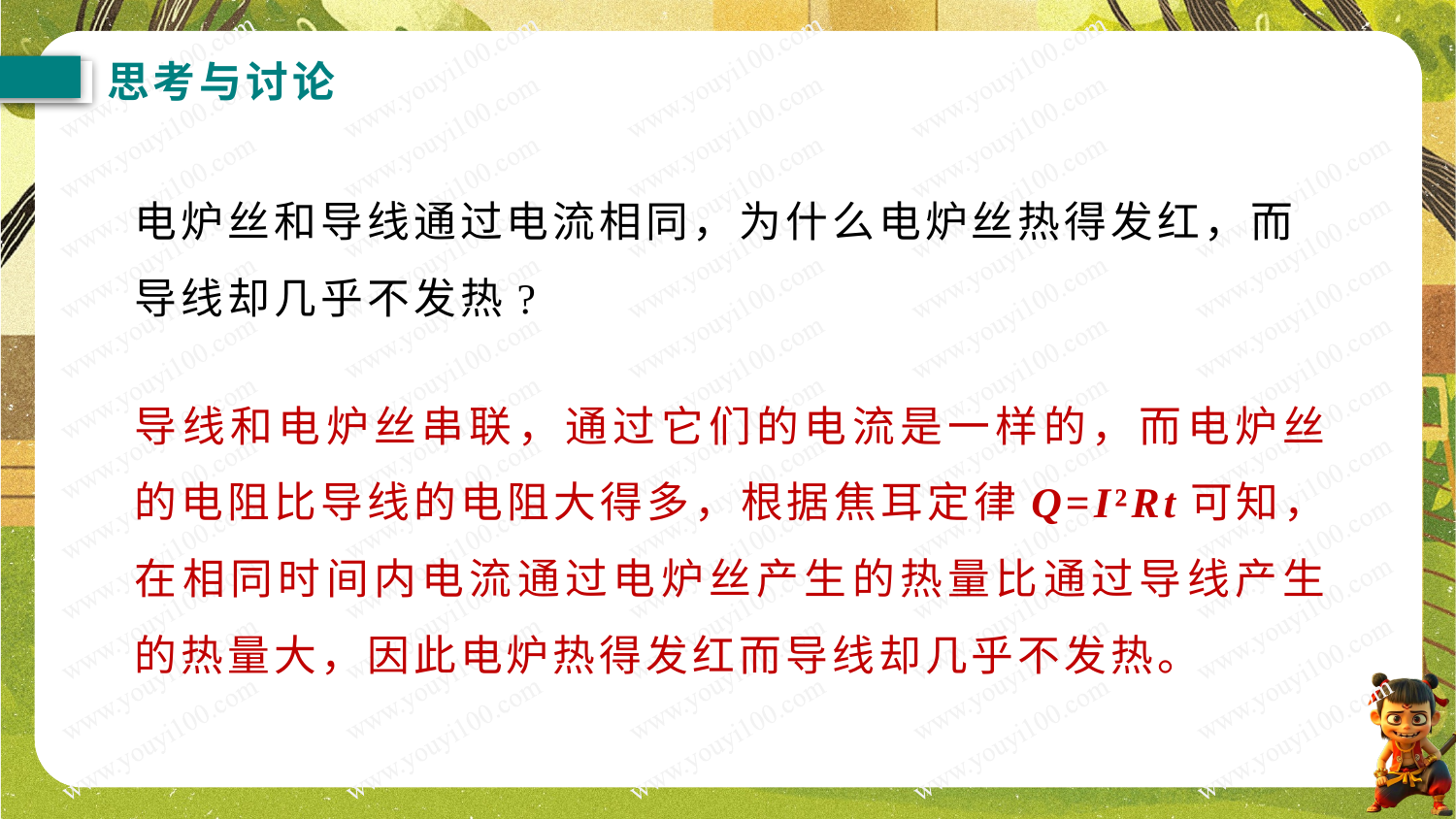

思考与讨论

电炉丝和导线通过电流相同，为什么电炉丝热得发红，而导线却几乎不发热?

导线和电炉丝串联，通过它们的电流是一样的，而电炉丝的电阻比导线的电阻大得多，根据焦耳定律Q=I²Rt可知，在相同时间内电流通过电炉丝产生的热量比通过导线产生的热量大，因此电炉热得发红而导线却几乎不发热。